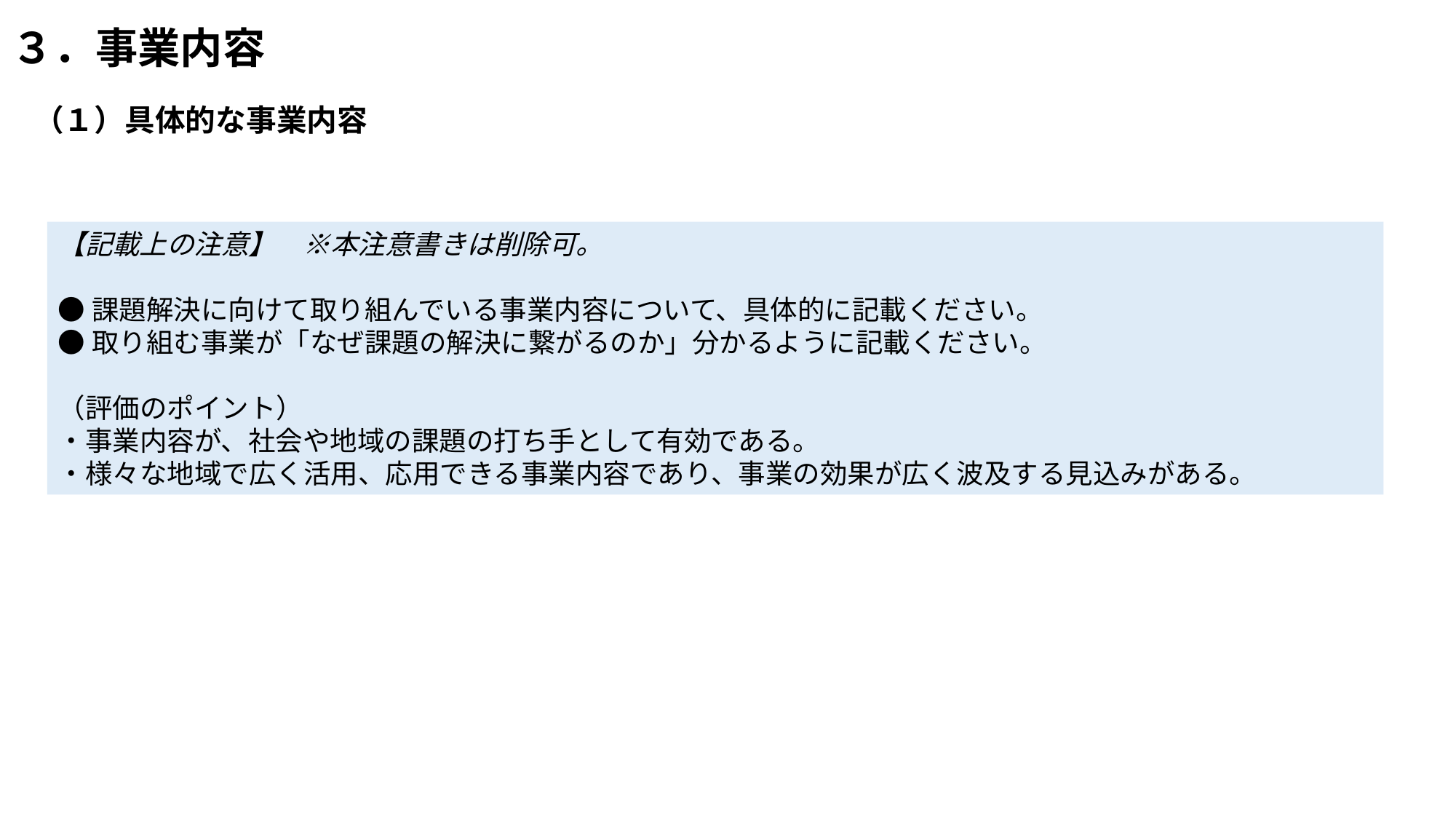

# ３．事業内容
（１）具体的な事業内容
【記載上の注意】　※本注意書きは削除可。

●課題解決に向けて取り組んでいる事業内容について、具体的に記載ください。
●取り組む事業が「なぜ課題の解決に繋がるのか」分かるように記載ください。

（評価のポイント）
・事業内容が、社会や地域の課題の打ち手として有効である。
・様々な地域で広く活用、応用できる事業内容であり、事業の効果が広く波及する見込みがある。